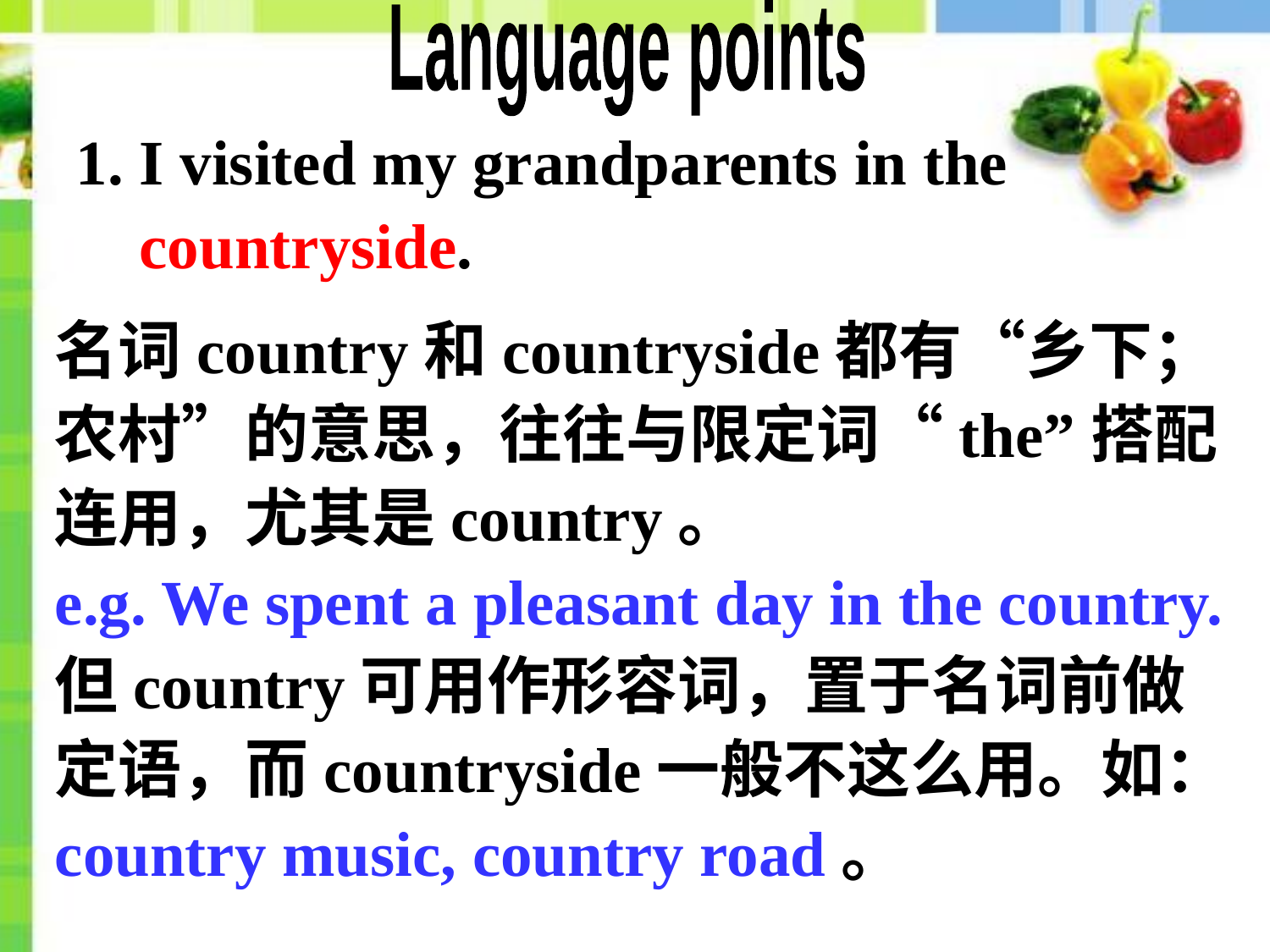

Language points
1. I visited my grandparents in the
    countryside.
名词country和countryside都有“乡下；农村”的意思，往往与限定词“the”搭配连用，尤其是country。
e.g. We spent a pleasant day in the country.
但country可用作形容词，置于名词前做定语，而countryside一般不这么用。如：
country music, country road。